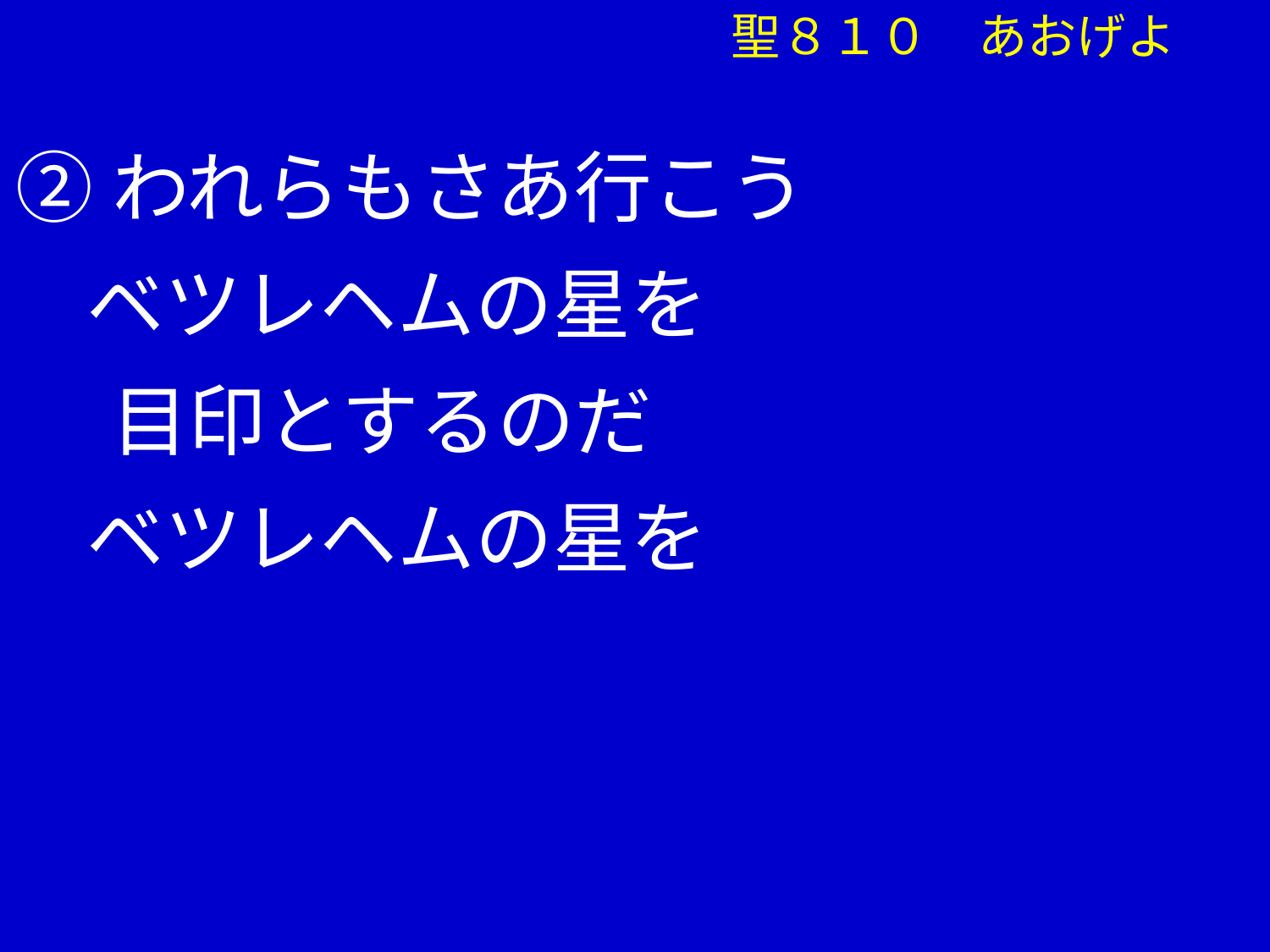

聖８１０　あおげよ
 ②われらもさあ行こう
    ベツレヘムの星を
　  目印とするのだ
    ベツレヘムの星を